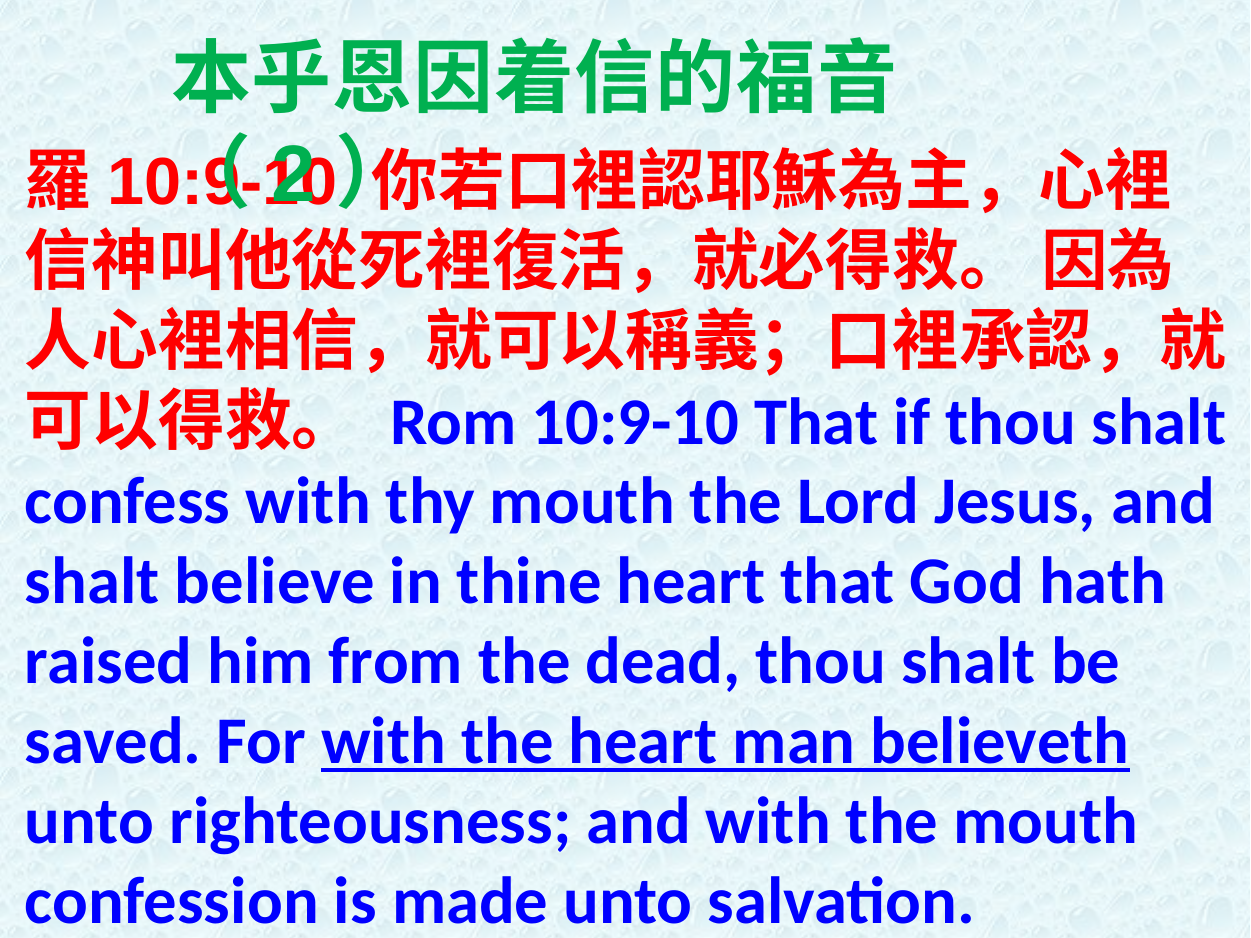

本乎恩因着信的福音（2）
羅10:9-10 你若口裡認耶穌為主，心裡信神叫他從死裡復活，就必得救。 因為人心裡相信，就可以稱義；口裡承認，就可以得救。 Rom 10:9-10 That if thou shalt confess with thy mouth the Lord Jesus, and shalt believe in thine heart that God hath raised him from the dead, thou shalt be saved. For with the heart man believeth unto righteousness; and with the mouth confession is made unto salvation.